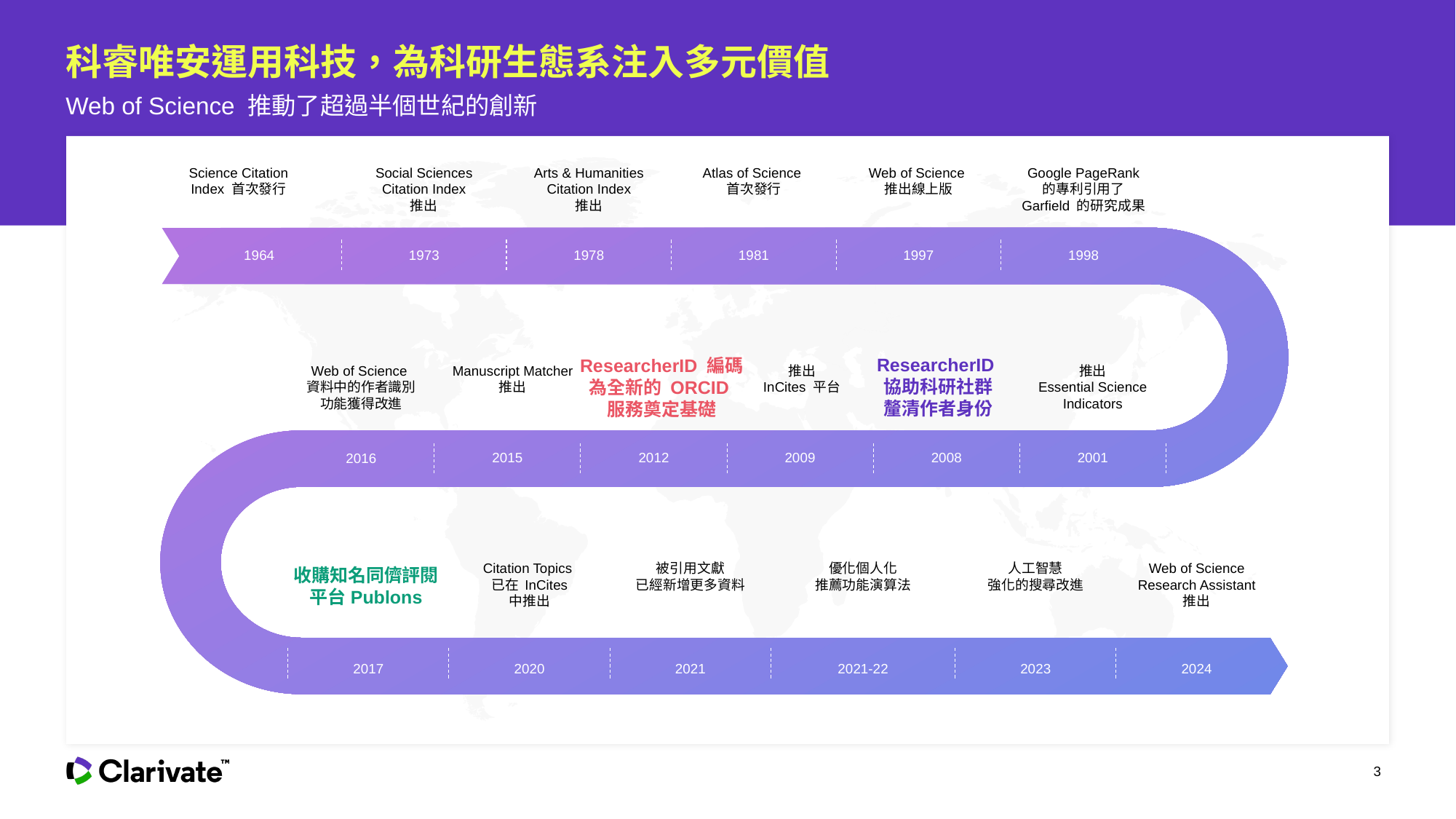

# 科睿唯安運用科技，為科研生態系注入多元價值
Web of Science 推動了超過半個世紀的創新

Science Citation Index 首次發行
Social Sciences Citation Index
推出
Arts & Humanities Citation Index
推出
Atlas of Science
首次發行
Web of Science
推出線上版
Google PageRank 的專利引用了 Garfield 的研究成果

1964
1973
1978
1981
1997
1998
ResearcherID
協助科研社群
釐清作者身份
ResearcherID 編碼
為全新的 ORCID
服務奠定基礎
Web of Science
資料中的作者識別
功能獲得改進
Manuscript Matcher 推出
推出
InCites 平台
推出
Essential Science Indicators
2015
2012
2009
2008
2001
2016
Citation Topics
已在 InCites
中推出
被引用文獻
已經新增更多資料
優化個人化
推薦功能演算法
人工智慧
強化的搜尋改進
Web of Science Research Assistant
推出
收購知名同儕評閱平台Publons
2017
2020
2021
2021-22
2023
2024
3